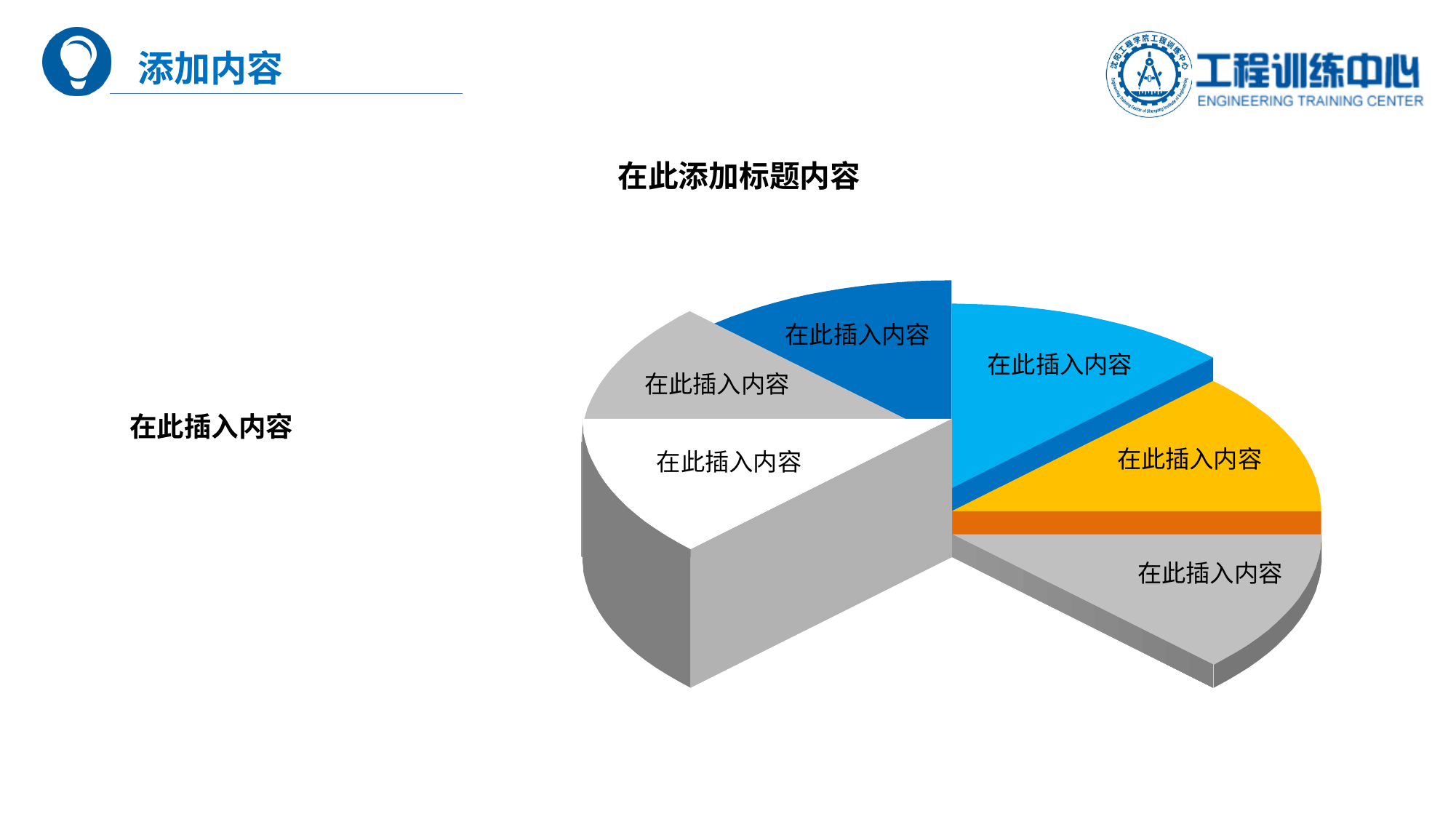

添加内容
在此添加标题内容

在此插入内容
在此插入内容
在此插入内容

在此插入内容

在此插入内容
在此插入内容

在此插入内容